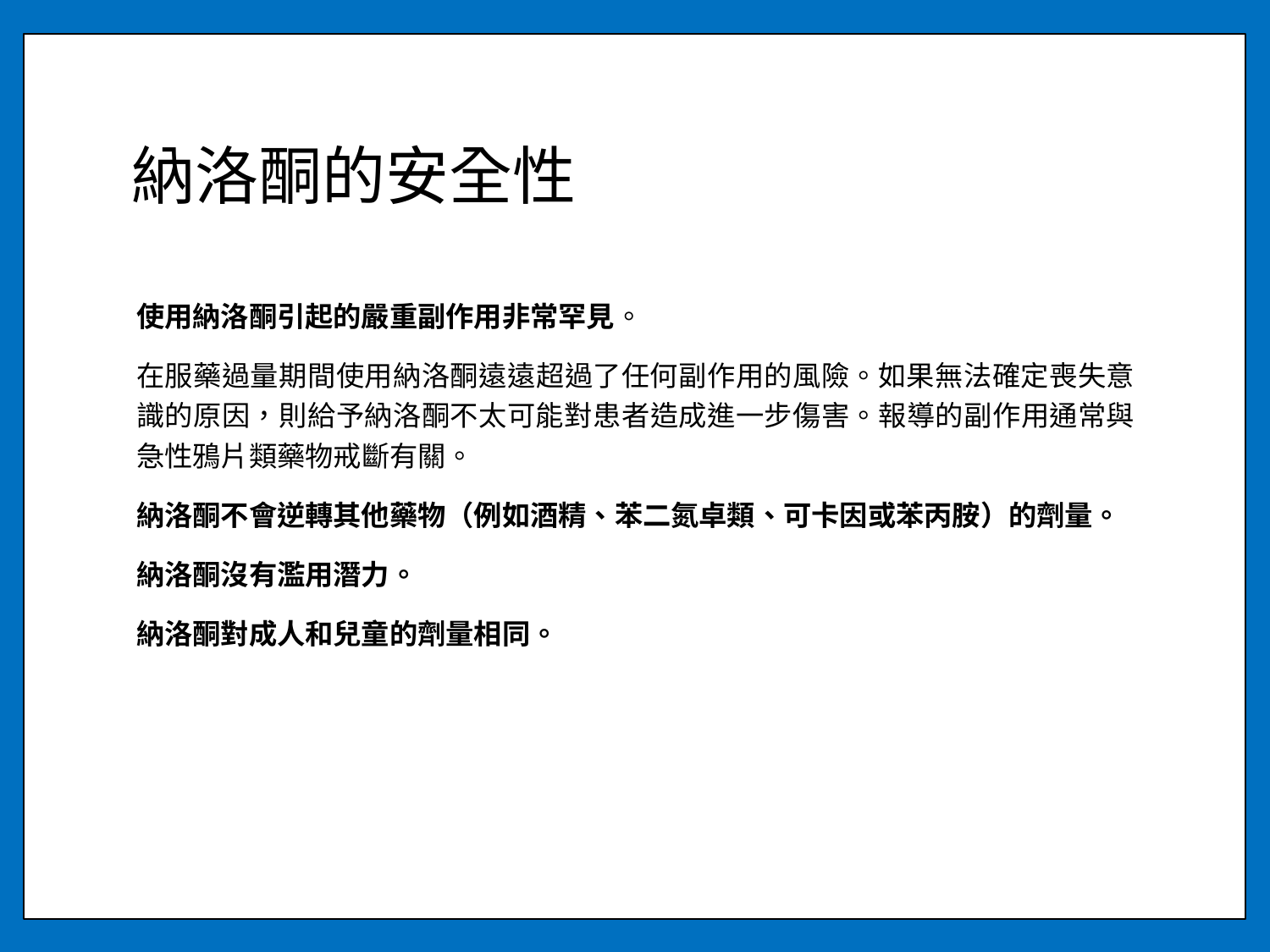

# 納洛酮的安全性
使用納洛酮引起的嚴重副作用非常罕見。
在服藥過量期間使用納洛酮遠遠超過了任何副作用的風險。如果無法確定喪失意識的原因，則給予納洛酮不太可能對患者造成進一步傷害。報導的副作用通常與急性鴉片類藥物戒斷有關。
納洛酮不會逆轉其他藥物（例如酒精、苯二氮卓類、可卡因或苯丙胺）的劑量。
納洛酮沒有濫用潛力。
納洛酮對成人和兒童的劑量相同。